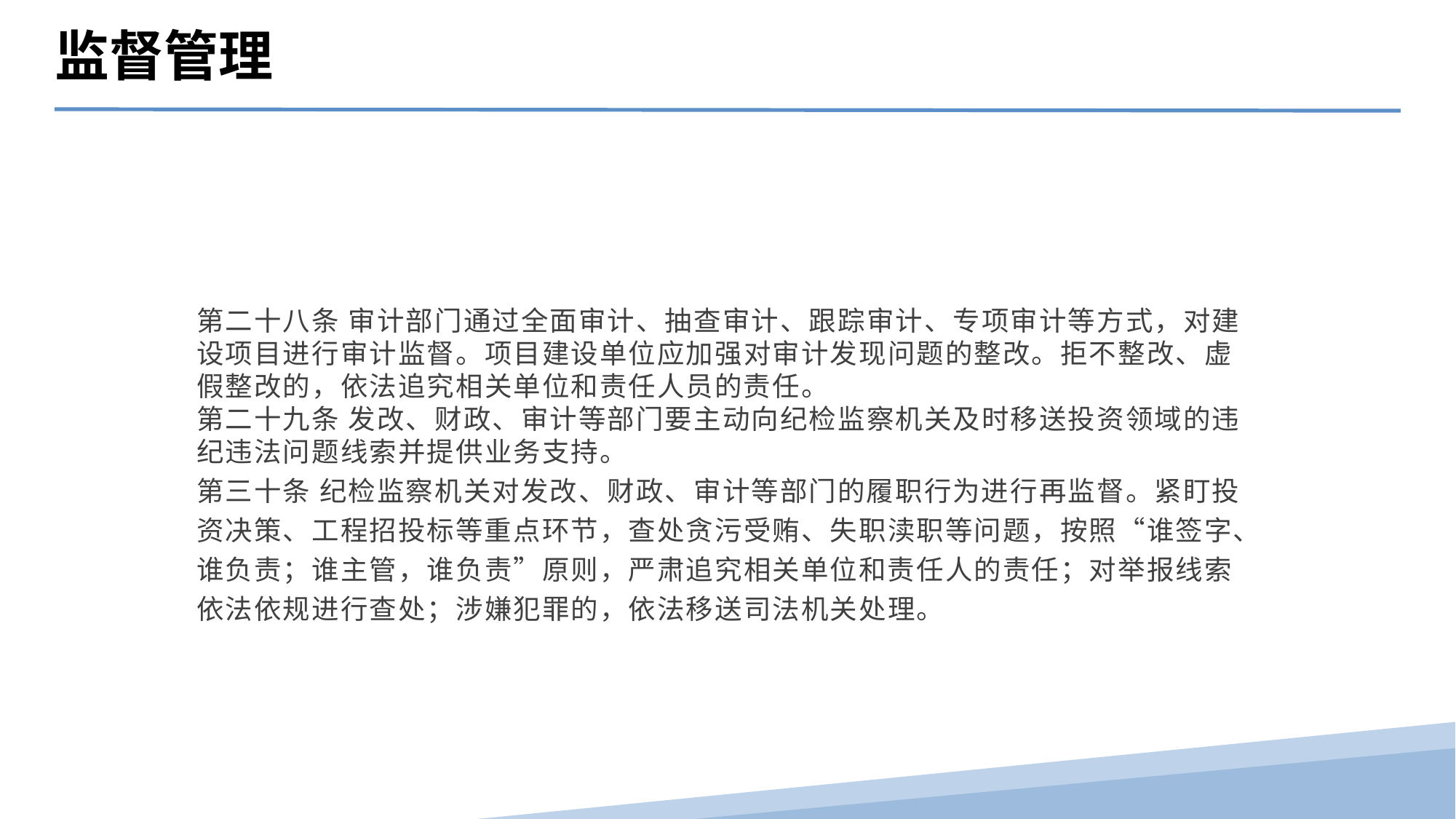

监督管理
第二十八条 审计部门通过全面审计、抽查审计、跟踪审计、专项审计等方式，对建设项目进行审计监督。项目建设单位应加强对审计发现问题的整改。拒不整改、虚假整改的，依法追究相关单位和责任人员的责任。
第二十九条 发改、财政、审计等部门要主动向纪检监察机关及时移送投资领域的违纪违法问题线索并提供业务支持。
第三十条 纪检监察机关对发改、财政、审计等部门的履职行为进行再监督。紧盯投资决策、工程招投标等重点环节，查处贪污受贿、失职渎职等问题，按照“谁签字、谁负责；谁主管，谁负责”原则，严肃追究相关单位和责任人的责任；对举报线索依法依规进行查处；涉嫌犯罪的，依法移送司法机关处理。